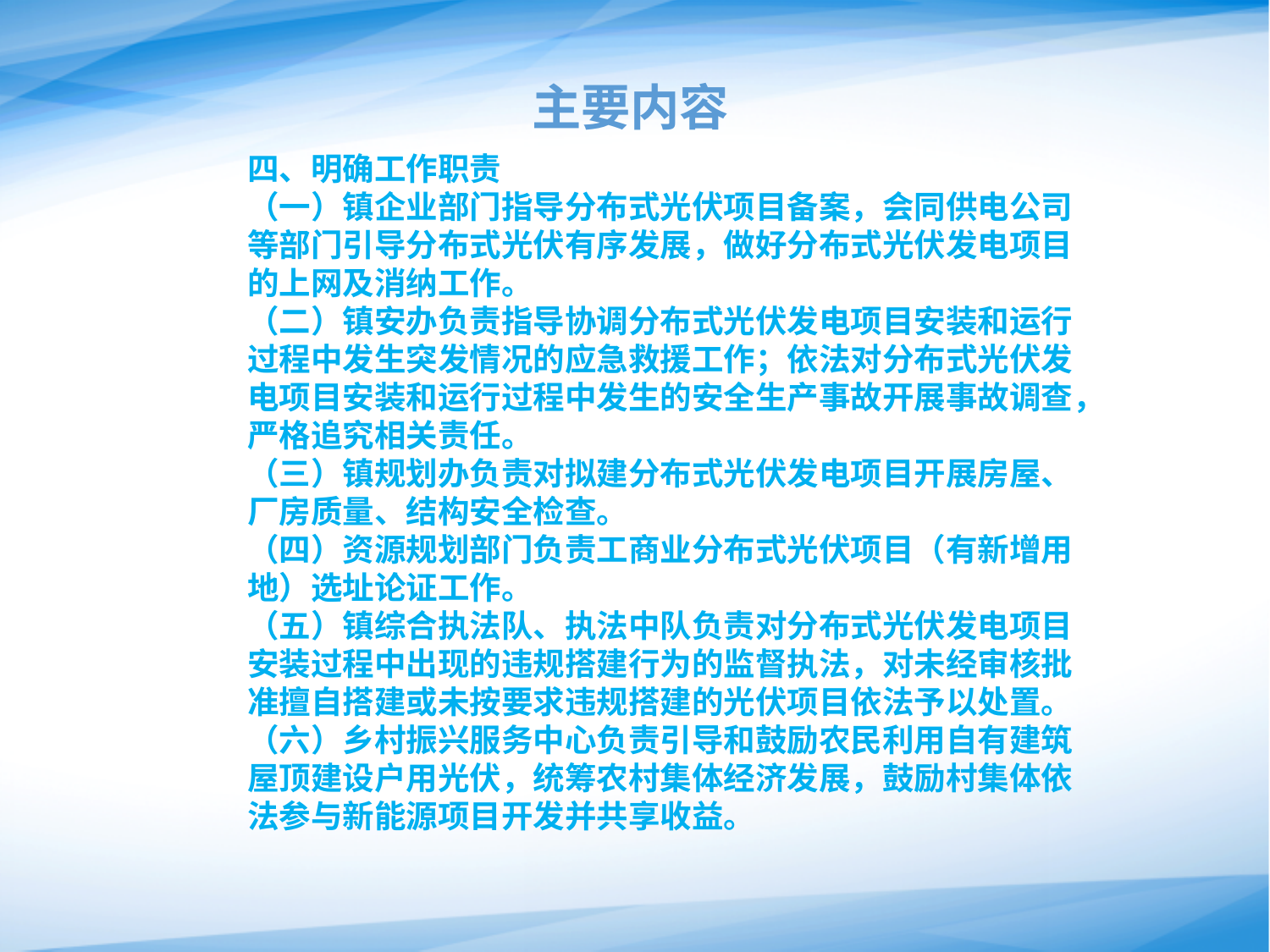

# 主要内容
四、明确工作职责
（一）镇企业部门指导分布式光伏项目备案，会同供电公司等部门引导分布式光伏有序发展，做好分布式光伏发电项目的上网及消纳工作。
（二）镇安办负责指导协调分布式光伏发电项目安装和运行过程中发生突发情况的应急救援工作；依法对分布式光伏发电项目安装和运行过程中发生的安全生产事故开展事故调查，严格追究相关责任。
（三）镇规划办负责对拟建分布式光伏发电项目开展房屋、厂房质量、结构安全检查。
（四）资源规划部门负责工商业分布式光伏项目（有新增用地）选址论证工作。
（五）镇综合执法队、执法中队负责对分布式光伏发电项目安装过程中出现的违规搭建行为的监督执法，对未经审核批准擅自搭建或未按要求违规搭建的光伏项目依法予以处置。
（六）乡村振兴服务中心负责引导和鼓励农民利用自有建筑屋顶建设户用光伏，统筹农村集体经济发展，鼓励村集体依法参与新能源项目开发并共享收益。